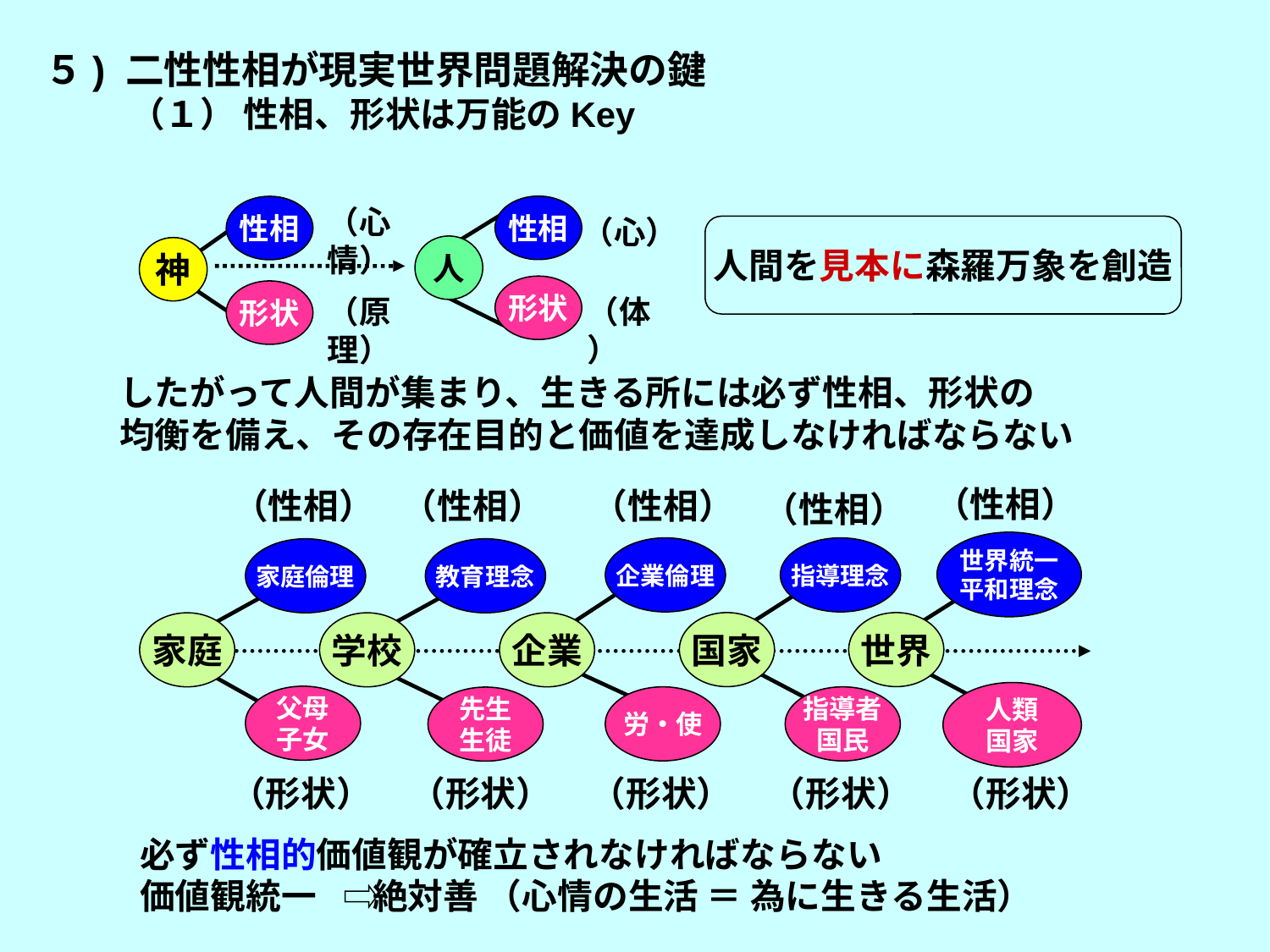

５) 二性性相が現実世界問題解決の鍵
      　（１） 性相、形状は万能のKey
（心情）
性相
性相

（心）
人間を見本に森羅万象を創造

人
神

形状
形状
（原理）
（体）

したがって人間が集まり、生きる所には必ず性相、形状の
均衡を備え、その存在目的と価値を達成しなければならない
（性相）
（性相）
（性相）
（性相）
（性相）
世界統一
平和理念
企業倫理
指導理念
家庭倫理
教育理念

国家
世界
家庭
学校
企業

人類
国家
父母
子女
労・使
指導者
国民
先生
生徒
（形状）
（形状）
（形状）
（形状）
（形状）
必ず性相的価値観が確立されなければならない
価値観統一       絶対善 （心情の生活 ＝ 為に生きる生活）